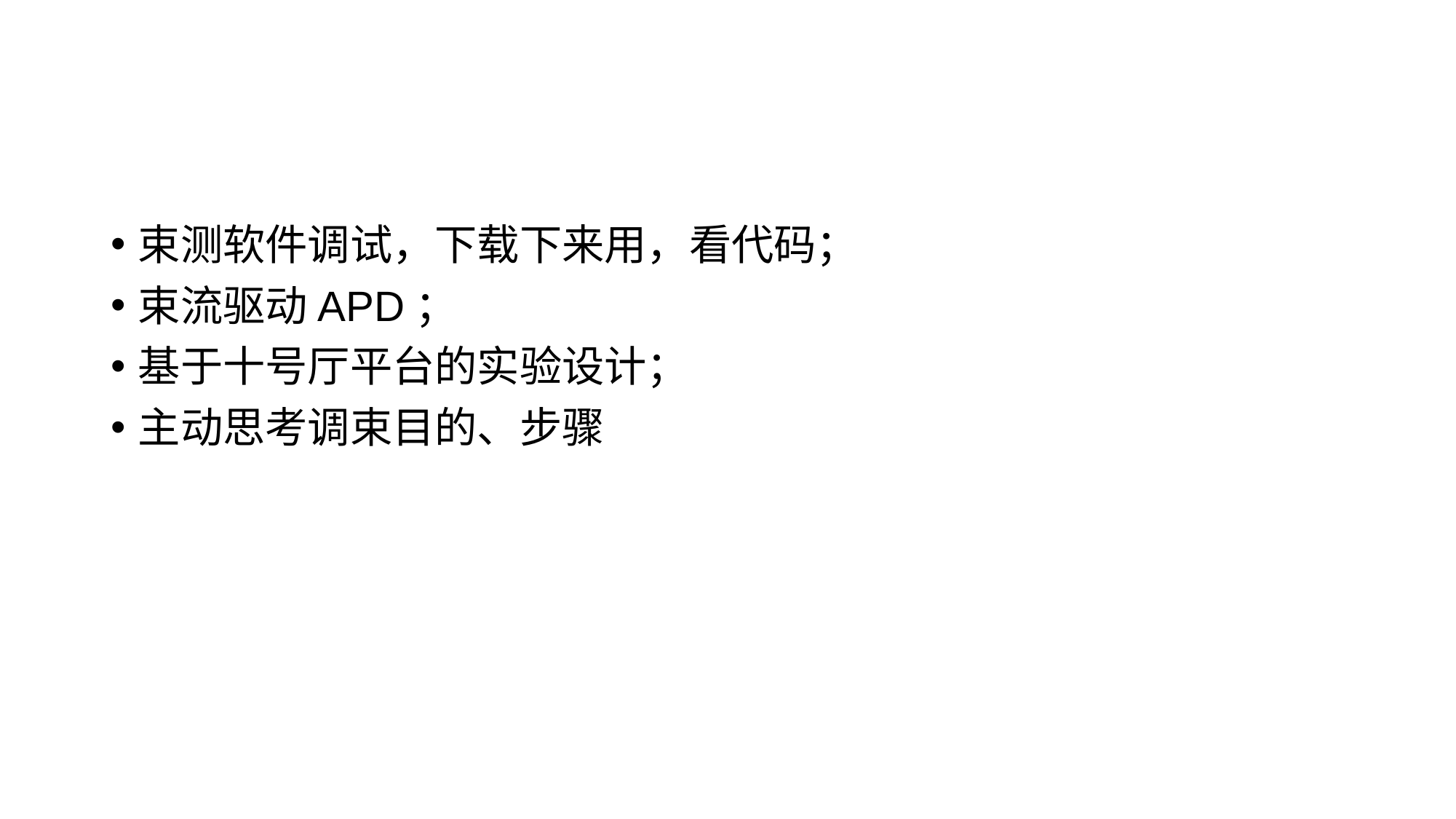

#
束测软件调试，下载下来用，看代码；
束流驱动APD；
基于十号厅平台的实验设计；
主动思考调束目的、步骤